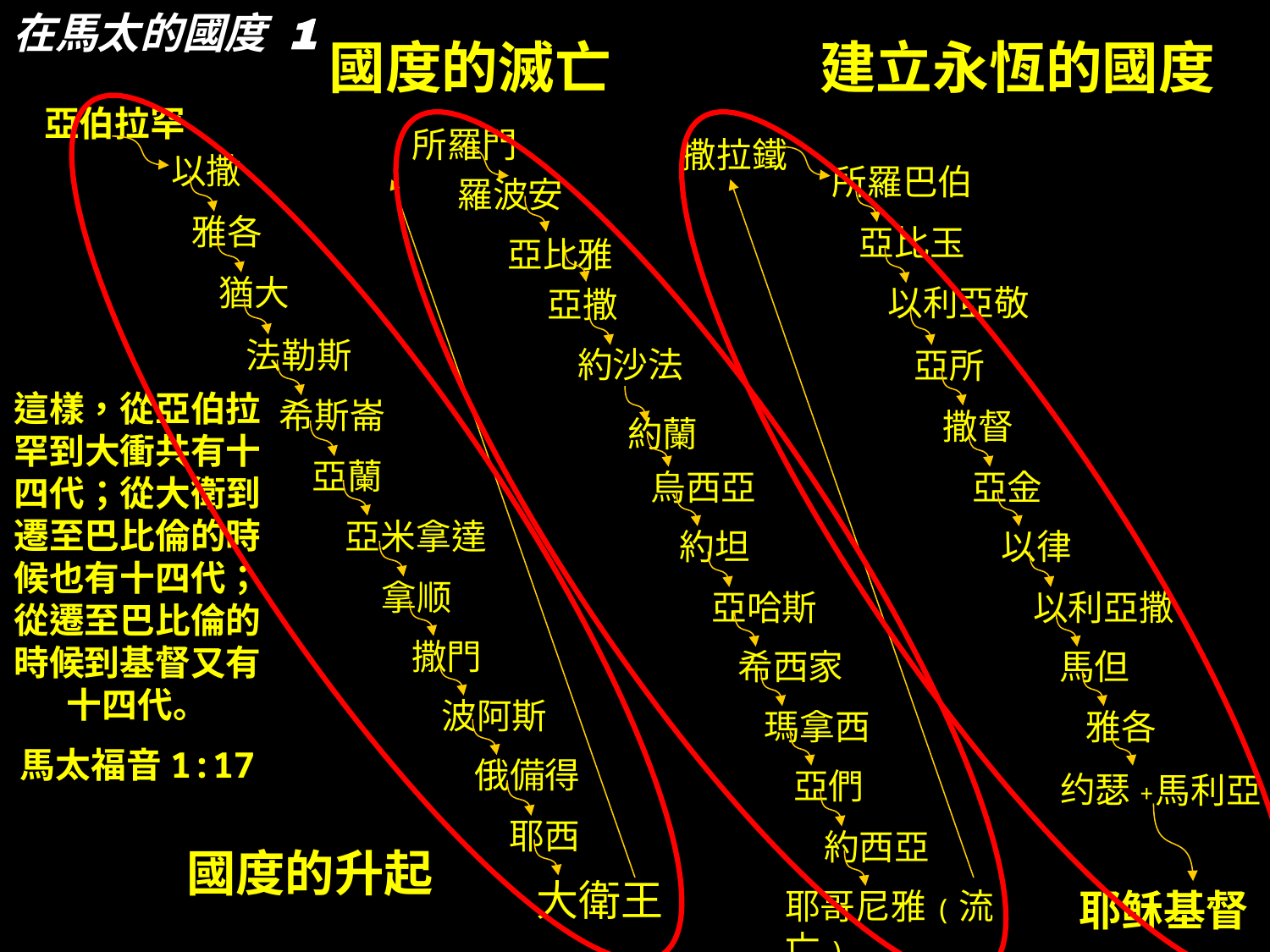

在馬太的國度 1

國度的滅亡
建立永恆的國度

亞伯拉罕
以撒
雅各
猶大
法勒斯
希斯崙
亞蘭
亞米拿達
拿顺
撒門
波阿斯
俄備得
耶西
大衛王
  所羅門
撒拉鐵
所羅巴伯
羅波安

亞比玉
亞比雅
以利亞敬
亞撒
約沙法
亞所
這樣，從亞伯拉罕到大衝共有十四代；從大衛到遷至巴比倫的時候也有十四代；從遷至巴比倫的時候到基督又有十四代。
馬太福音1:17
撒督
約蘭
烏西亞
亞金
約坦
以律
亞哈斯
以利亞撒
希西家
馬但
瑪拿西
雅各
亞們
约瑟+
馬利亞
約西亞
國度的升起
耶哥尼雅(流亡)
耶稣基督